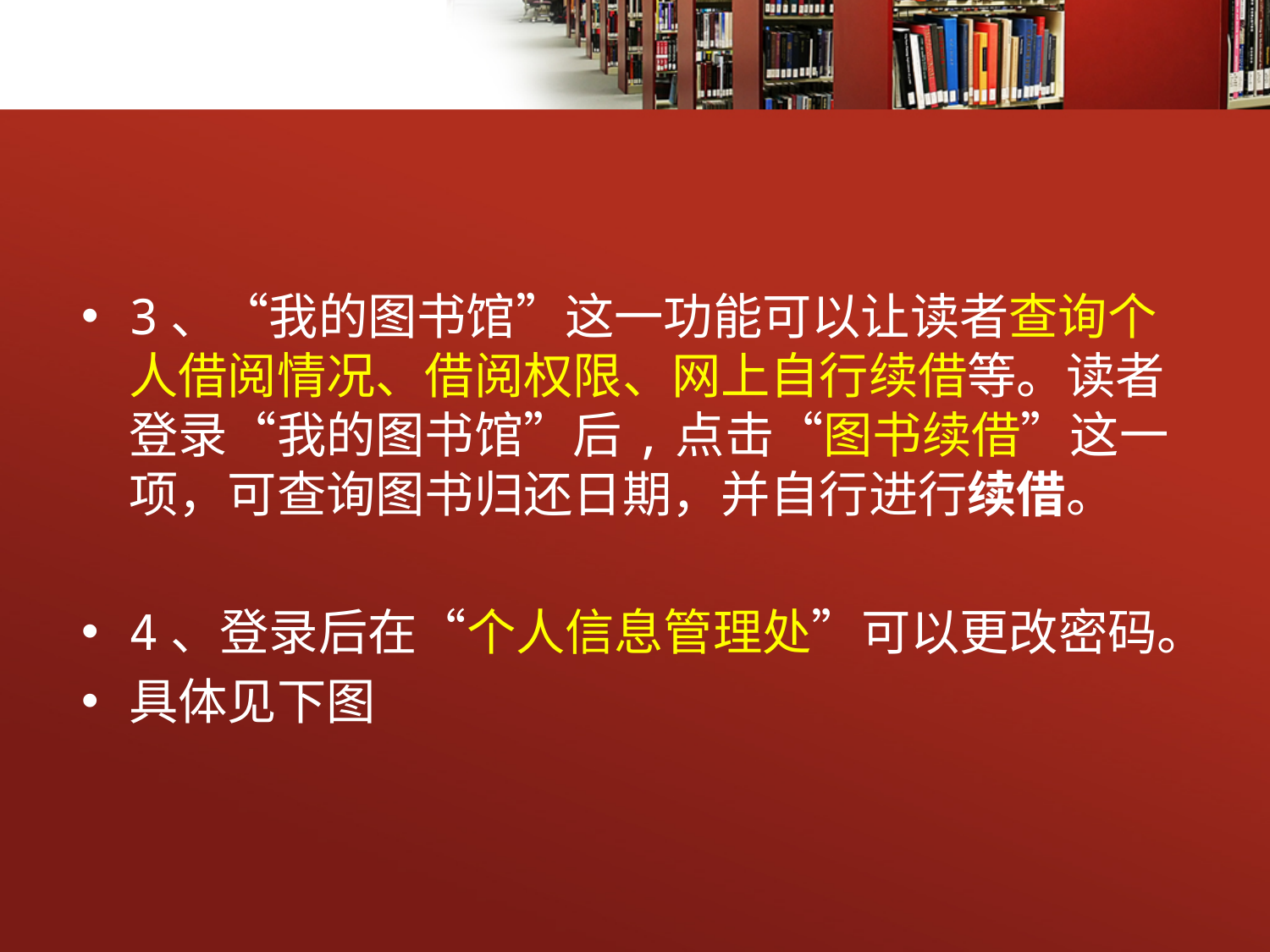

#
3、“我的图书馆”这一功能可以让读者查询个人借阅情况、借阅权限、网上自行续借等。读者登录“我的图书馆”后,点击“图书续借”这一项，可查询图书归还日期，并自行进行续借。

4、登录后在“个人信息管理处”可以更改密码。
具体见下图